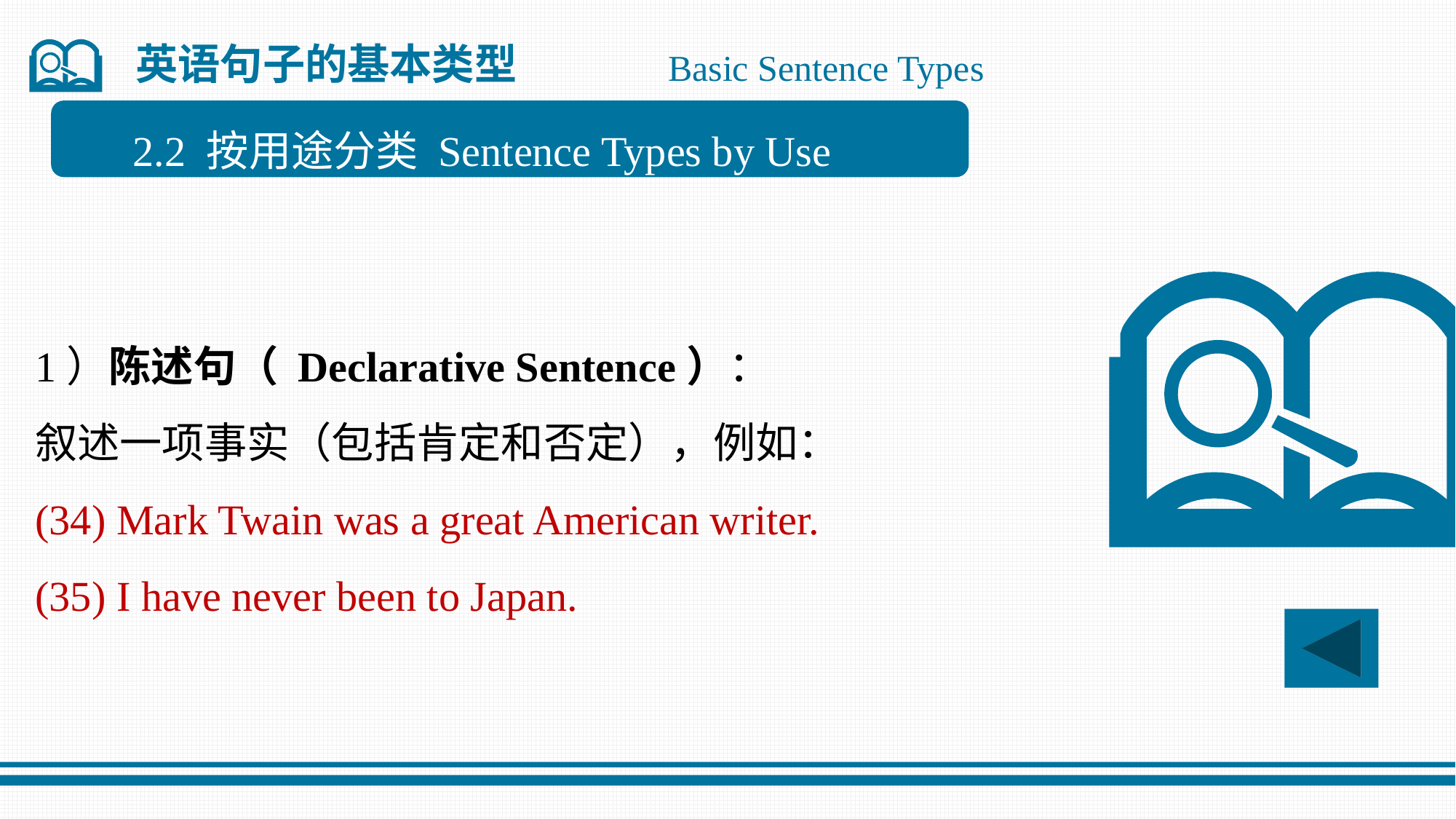

英语句子的基本类型
Basic Sentence Types

2.2 按用途分类 Sentence Types by Use
1）陈述句（ Declarative Sentence）：
叙述一项事实（包括肯定和否定），例如：
(34) Mark Twain was a great American writer.
(35) I have never been to Japan.